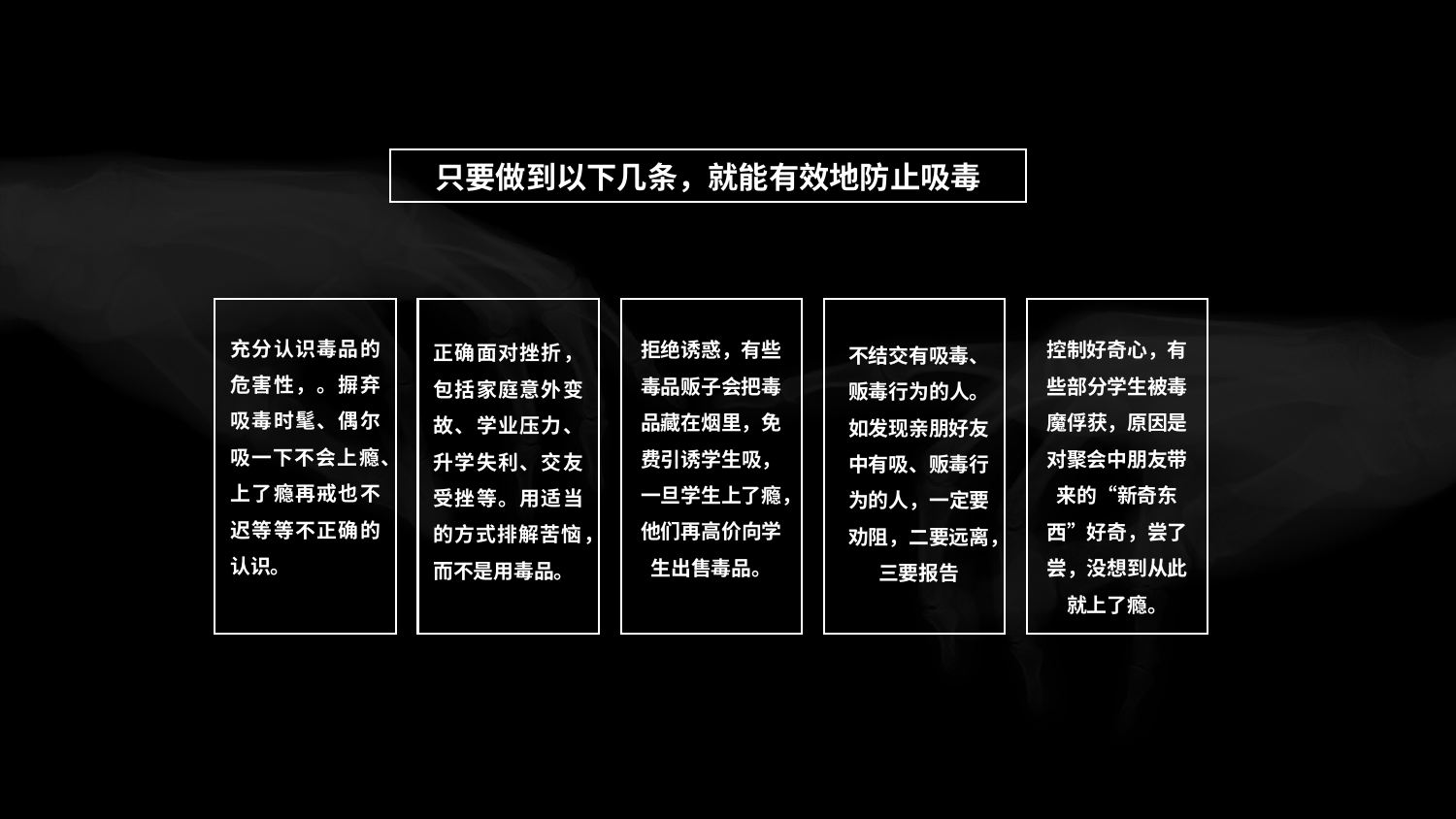

只要做到以下几条，就能有效地防止吸毒

充分认识毒品的危害性，。摒弃吸毒时髦、偶尔吸一下不会上瘾、上了瘾再戒也不迟等等不正确的认识。

正确面对挫折，包括家庭意外变故、学业压力、升学失利、交友受挫等。用适当的方式排解苦恼，而不是用毒品。

拒绝诱惑，有些毒品贩子会把毒品藏在烟里，免费引诱学生吸，一旦学生上了瘾，他们再高价向学生出售毒品。

不结交有吸毒、贩毒行为的人。如发现亲朋好友中有吸、贩毒行为的人，一定要劝阻，二要远离，三要报告

控制好奇心，有些部分学生被毒魔俘获，原因是对聚会中朋友带来的“新奇东西”好奇，尝了尝，没想到从此就上了瘾。